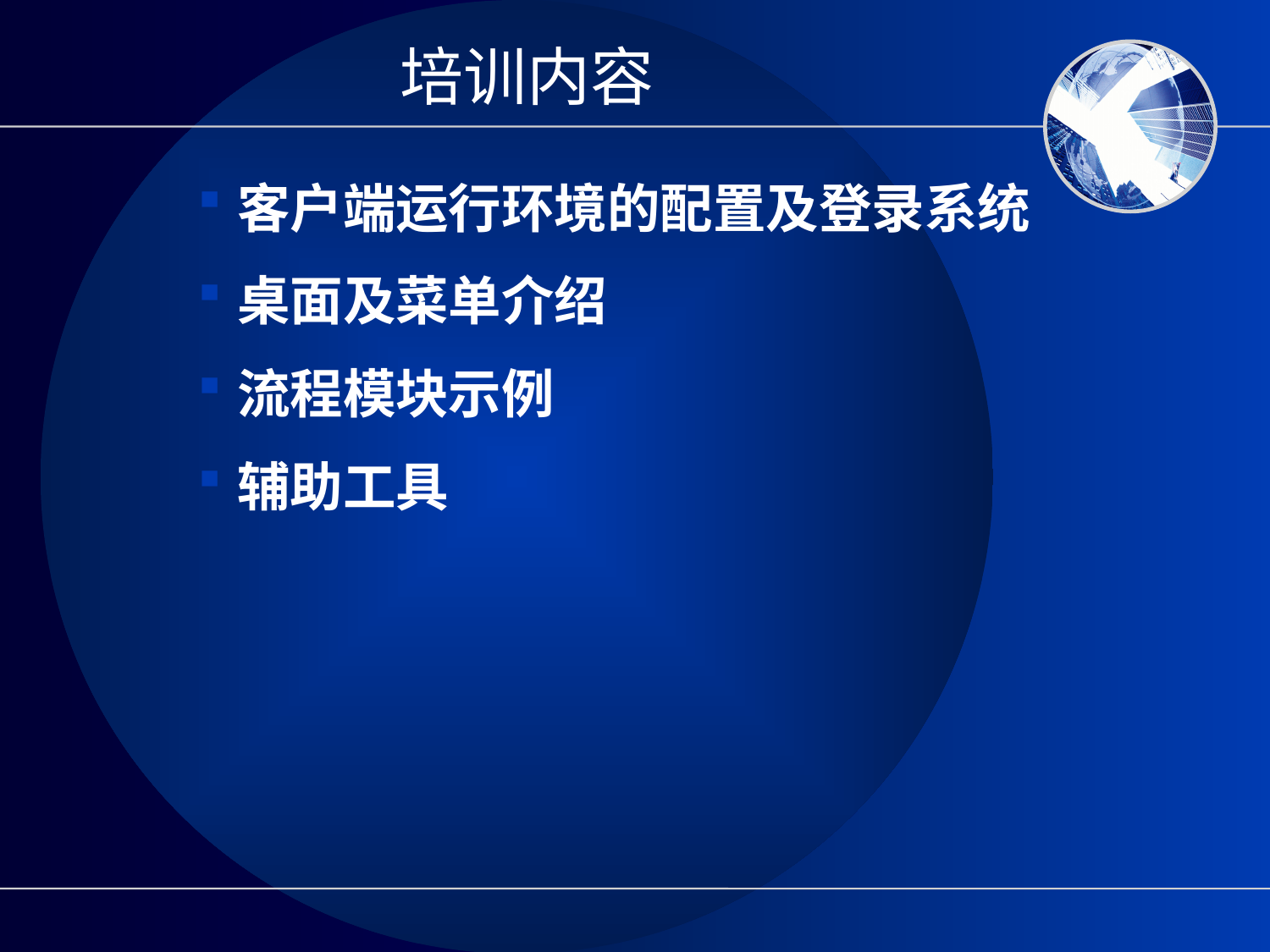

# 培训内容
客户端运行环境的配置及登录系统
桌面及菜单介绍
流程模块示例
辅助工具